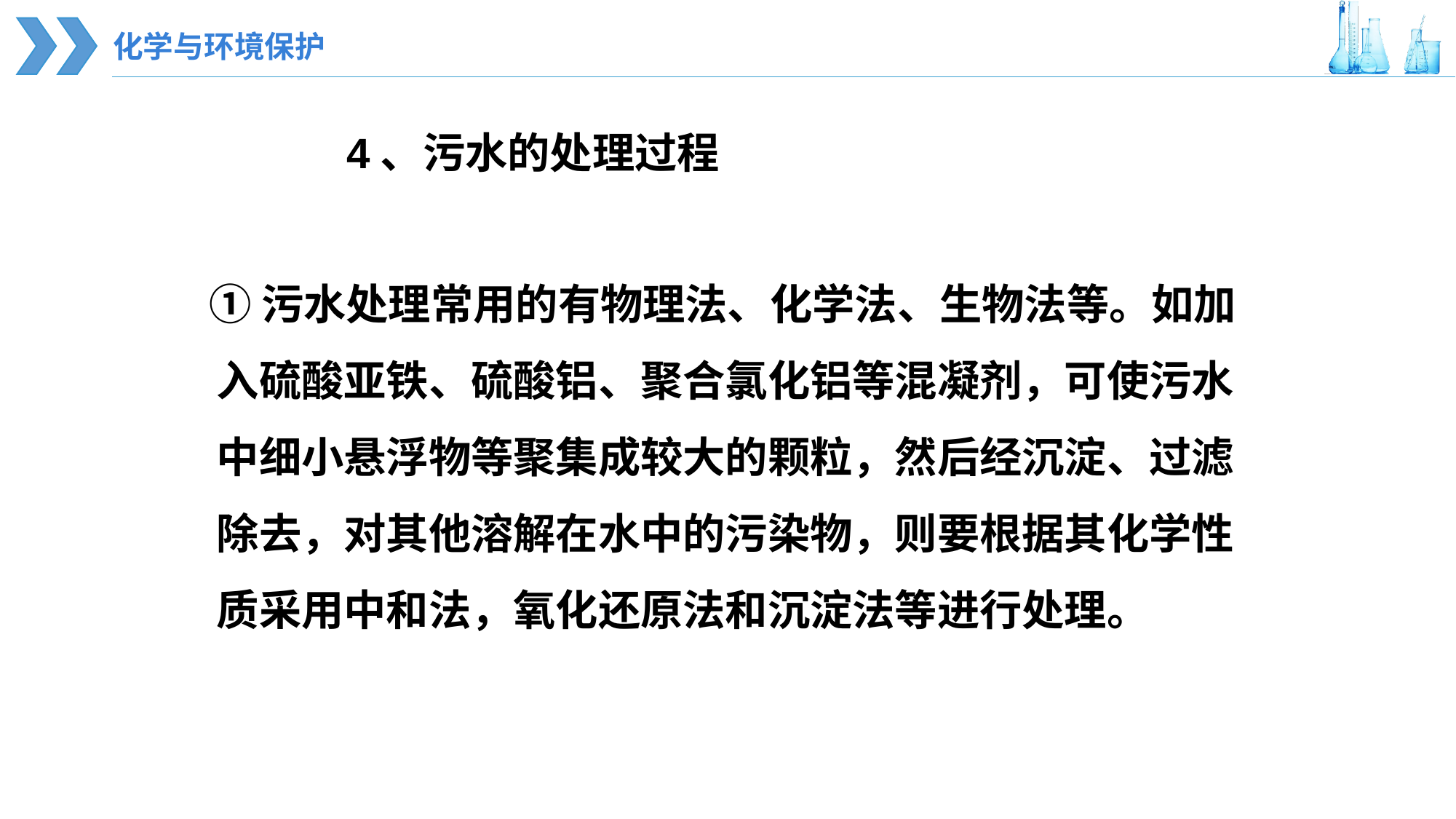

4、污水的处理过程
  ①污水处理常用的有物理法、化学法、生物法等。如加入硫酸亚铁、硫酸铝、聚合氯化铝等混凝剂，可使污水中细小悬浮物等聚集成较大的颗粒，然后经沉淀、过滤除去，对其他溶解在水中的污染物，则要根据其化学性质采用中和法，氧化还原法和沉淀法等进行处理。